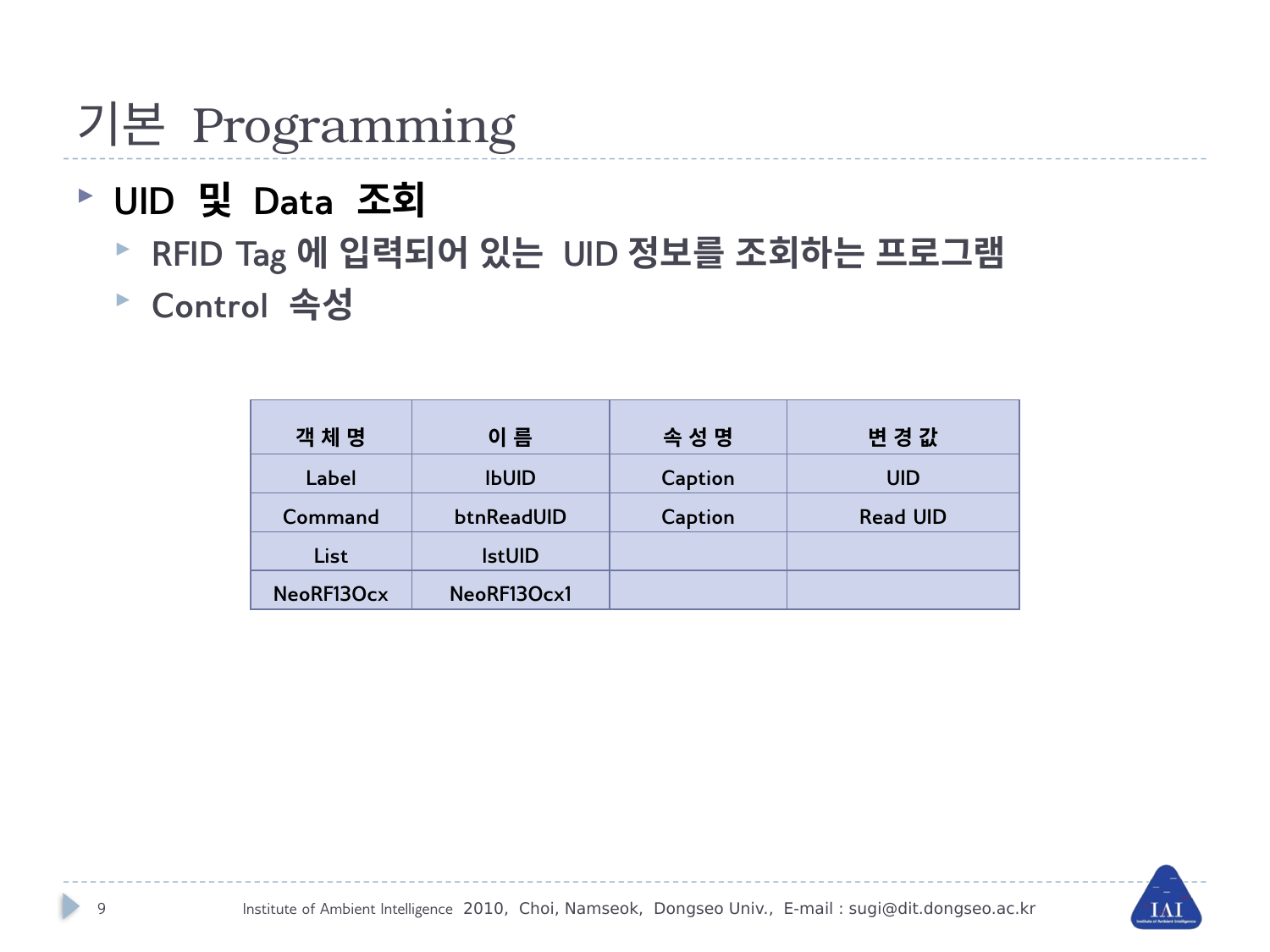

# 기본 Programming
UID 및 Data 조회
RFID Tag에 입력되어 있는 UID정보를 조회하는 프로그램
Control 속성
| 객 체 명 | 이 름 | 속 성 명 | 변 경 값 |
| --- | --- | --- | --- |
| Label | lbUID | Caption | UID |
| Command | btnReadUID | Caption | Read UID |
| List | lstUID |  |  |
| NeoRF13Ocx | NeoRF13Ocx1 |  |  |